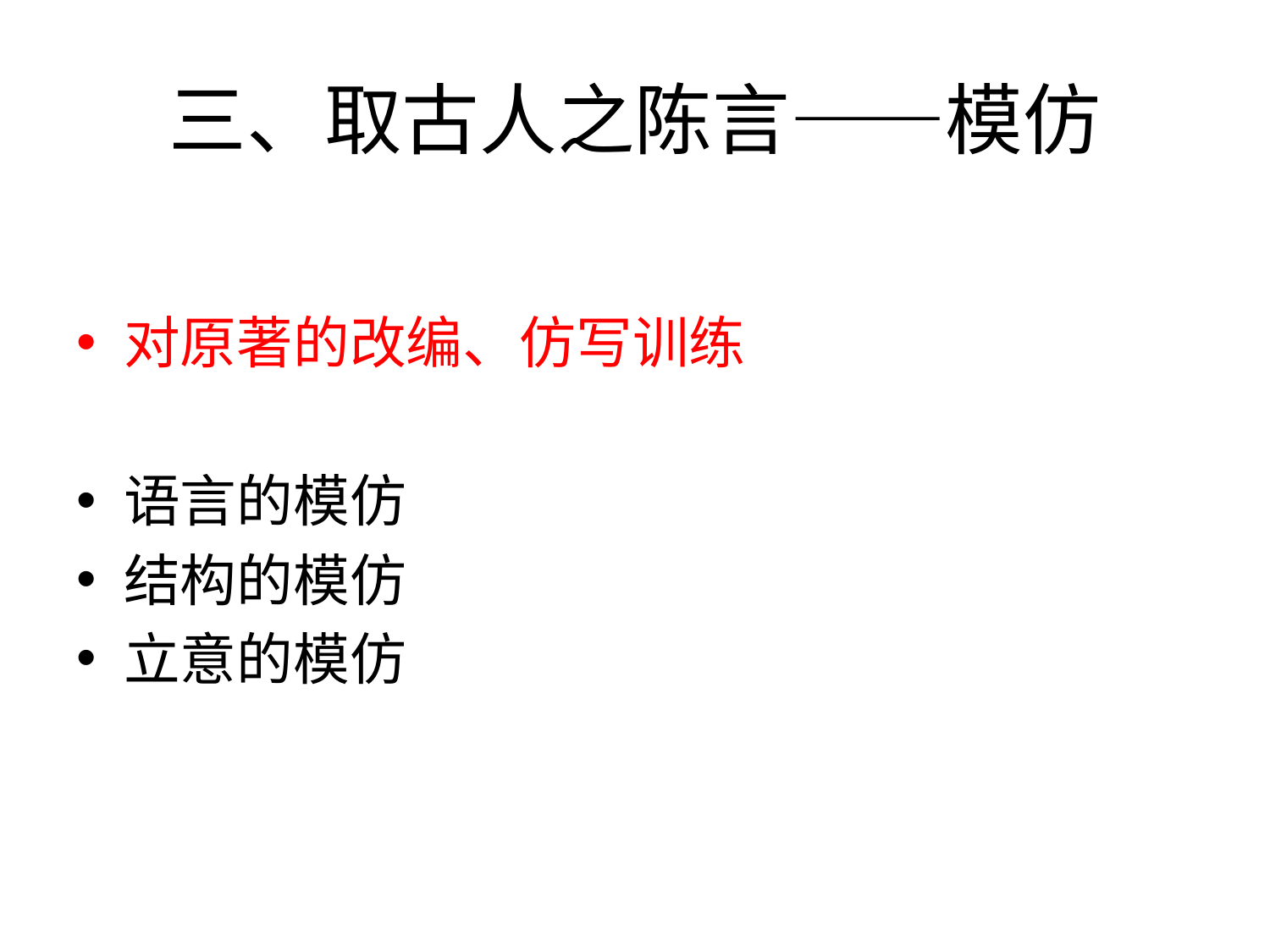

# 三、取古人之陈言——模仿

对原著的改编、仿写训练

语言的模仿
结构的模仿
立意的模仿